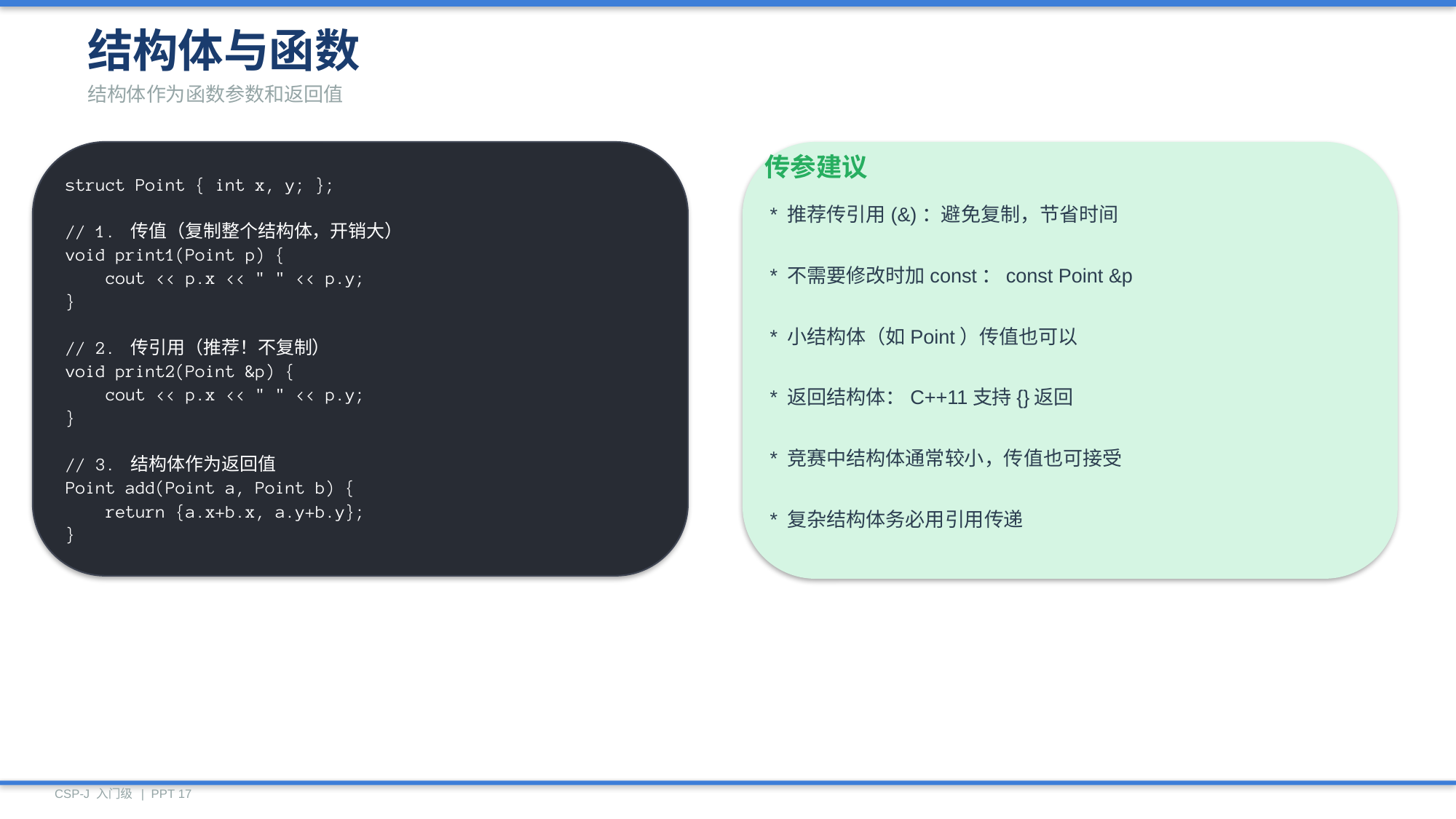

结构体与函数
结构体作为函数参数和返回值
struct Point { int x, y; };

// 1. 传值（复制整个结构体，开销大）
void print1(Point p) {
    cout << p.x << " " << p.y;
}

// 2. 传引用（推荐！不复制）
void print2(Point &p) {
    cout << p.x << " " << p.y;
}

// 3. 结构体作为返回值
Point add(Point a, Point b) {
    return {a.x+b.x, a.y+b.y};
}

传参建议
* 推荐传引用(&)：避免复制，节省时间
* 不需要修改时加const：const Point &p
* 小结构体（如Point）传值也可以
* 返回结构体：C++11支持{}返回
* 竞赛中结构体通常较小，传值也可接受
* 复杂结构体务必用引用传递

CSP-J 入门级  |  PPT 17